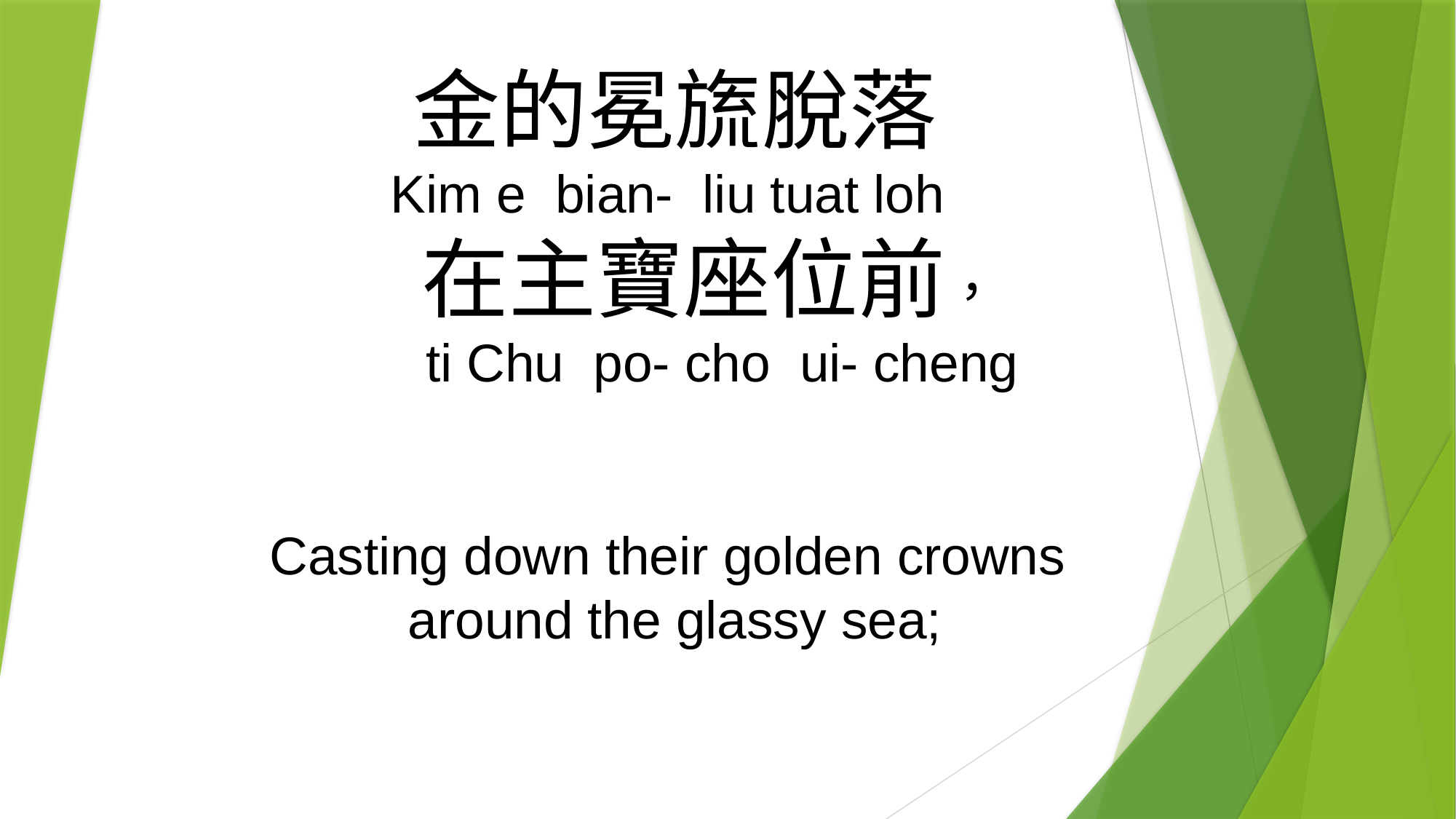

# 金的冕旒脫落 Kim e  bian-  liu tuat loh 在主寶座位前， ti Chu  po- cho  ui- cheng Casting down their golden crowns around the glassy sea;